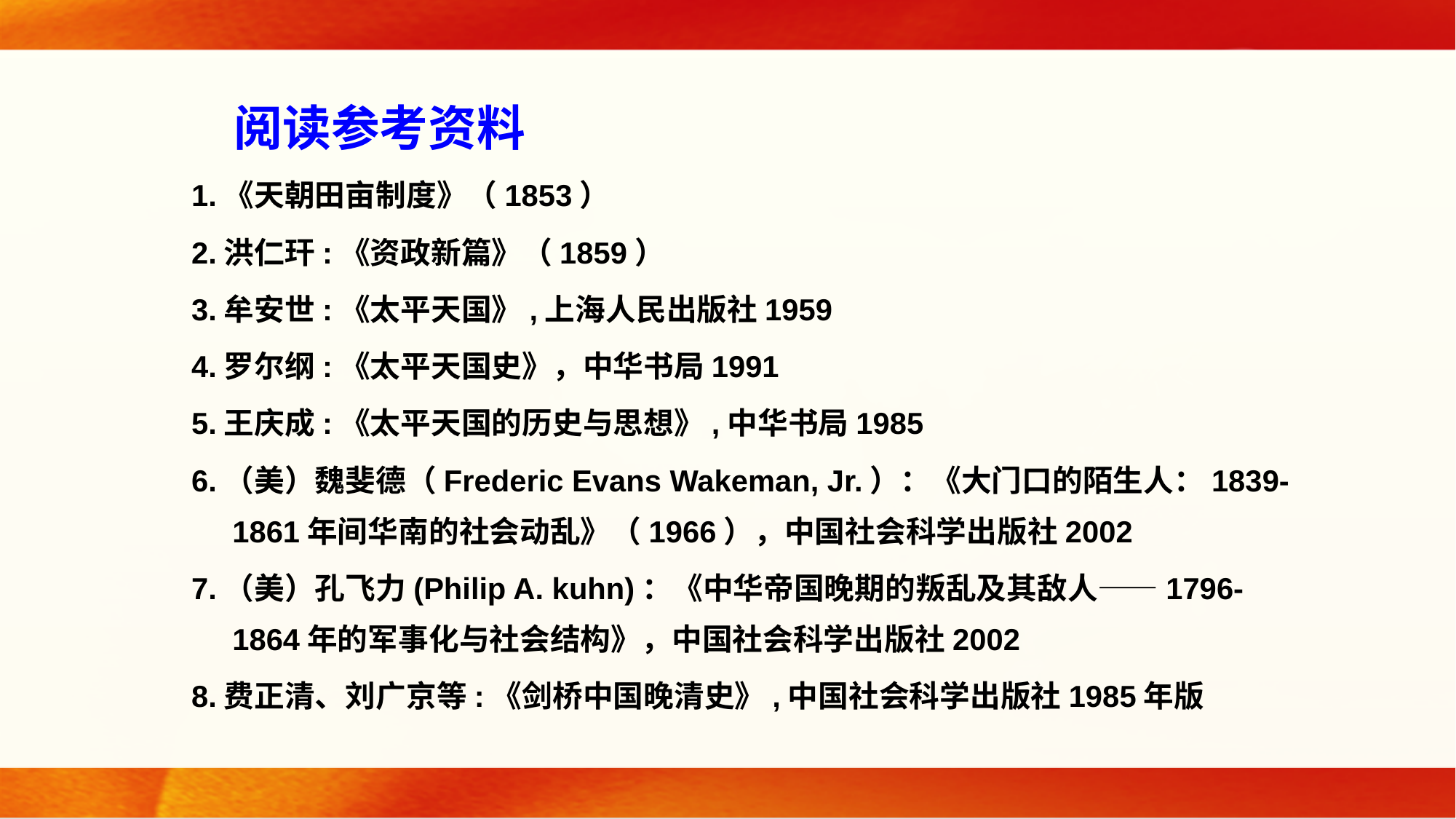

阅读参考资料
1.《天朝田亩制度》（1853）
2.洪仁玕:《资政新篇》（1859）
3.牟安世:《太平天国》,上海人民出版社1959
4.罗尔纲:《太平天国史》，中华书局1991
5.王庆成:《太平天国的历史与思想》,中华书局1985
6.（美）魏斐德（Frederic Evans Wakeman, Jr.）：《大门口的陌生人：1839-1861年间华南的社会动乱》（1966），中国社会科学出版社2002
7.（美）孔飞力(Philip A. kuhn)：《中华帝国晚期的叛乱及其敌人——1796-1864年的军事化与社会结构》，中国社会科学出版社2002
8.费正清、刘广京等:《剑桥中国晚清史》,中国社会科学出版社1985年版